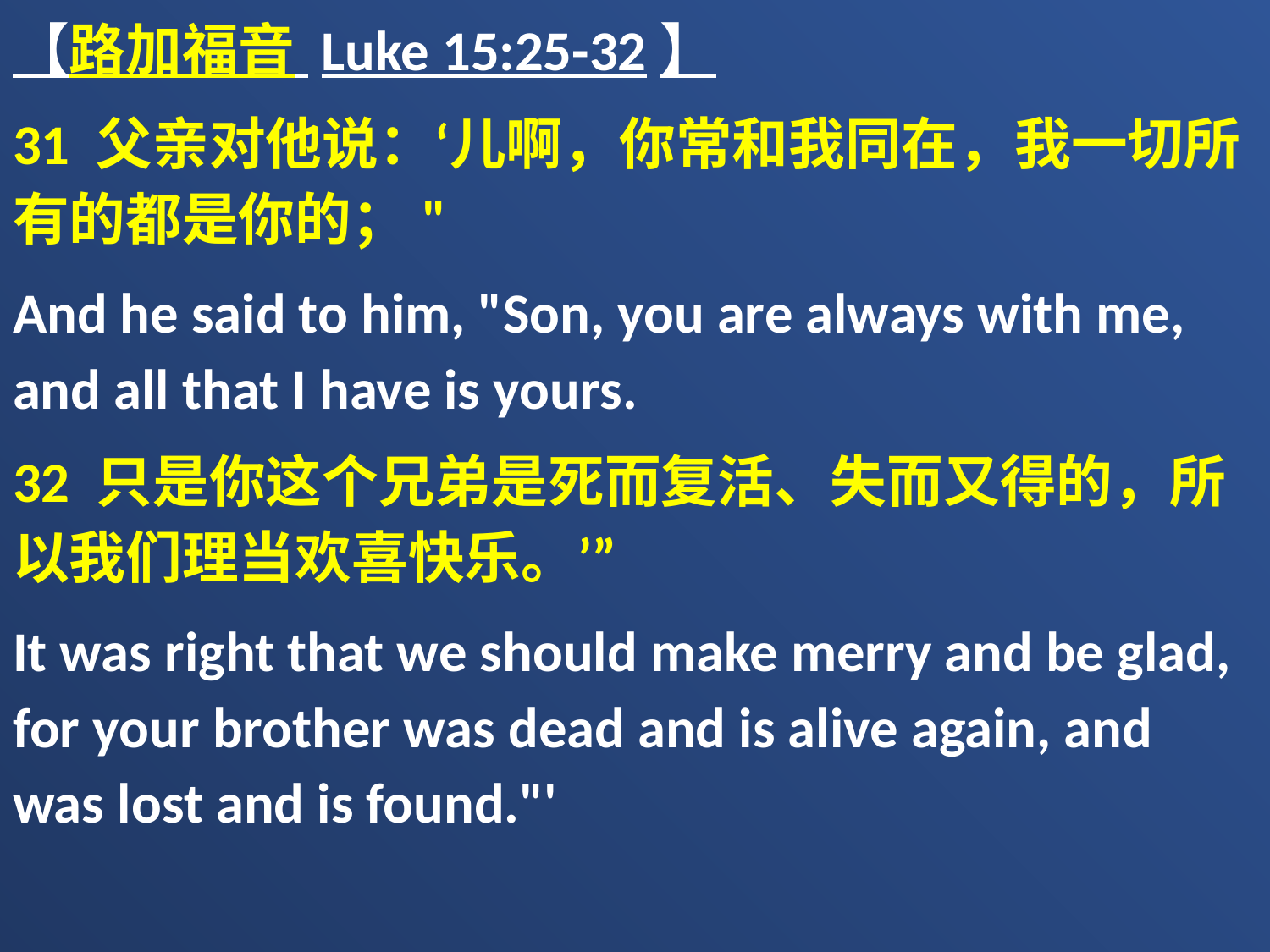

【路加福音 Luke 15:25-32】
31 父亲对他说：‘儿啊，你常和我同在，我一切所有的都是你的；"
And he said to him, "Son, you are always with me, and all that I have is yours.
32 只是你这个兄弟是死而复活、失而又得的，所以我们理当欢喜快乐。’”
It was right that we should make merry and be glad, for your brother was dead and is alive again, and was lost and is found."'